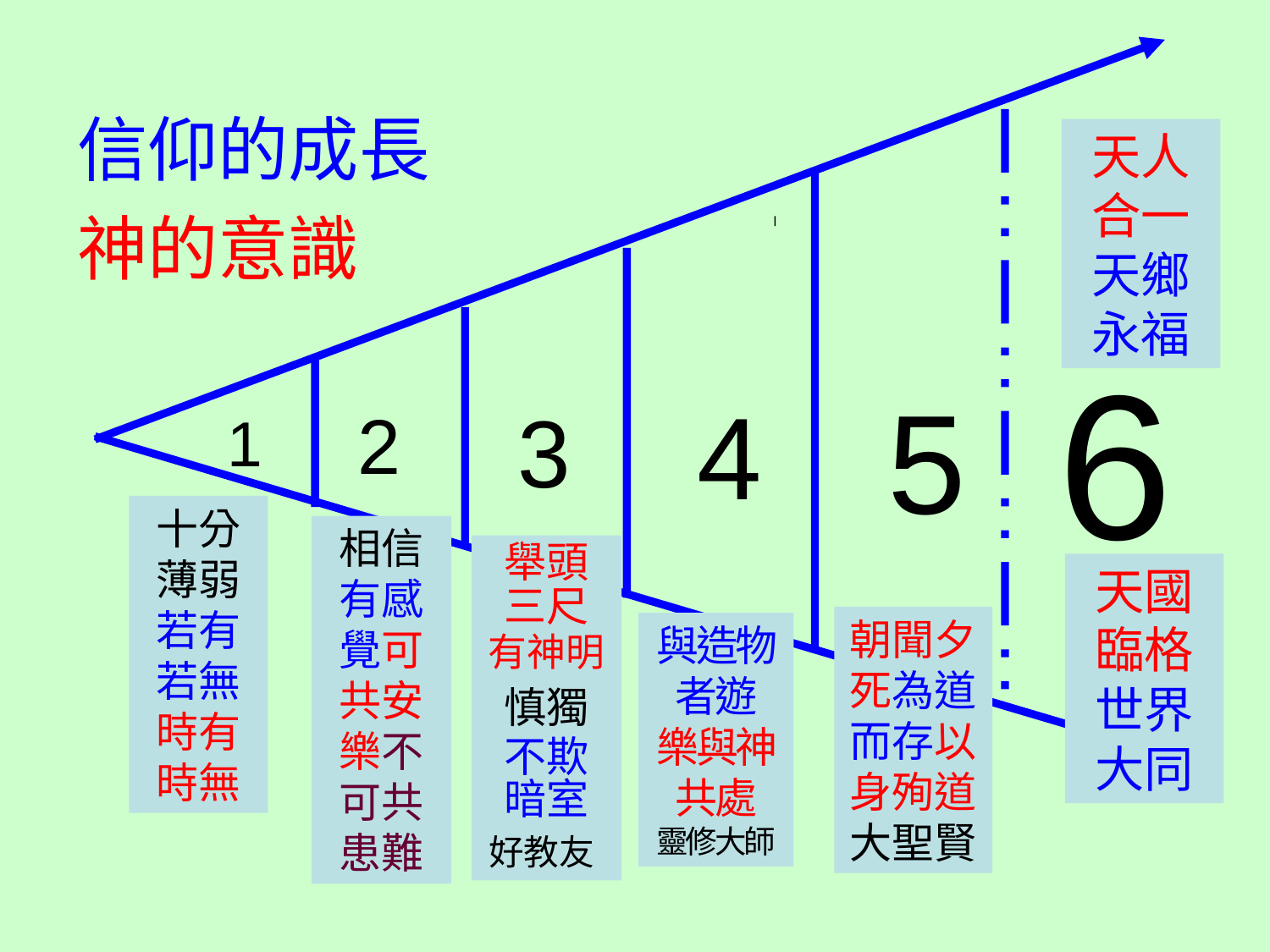

信仰的成長
   神的意識

天人合一
天鄉永福

6

5
4
3
2
1

十分
薄弱
若有
若無
時有時無
相信
有感覺可共安樂不可共患難
舉頭三尺
有神明
慎獨
不欺暗室
好教友
天國臨格
世界大同
朝聞夕死為道而存以身殉道
大聖賢
與造物者遊
樂與神共處
靈修大師